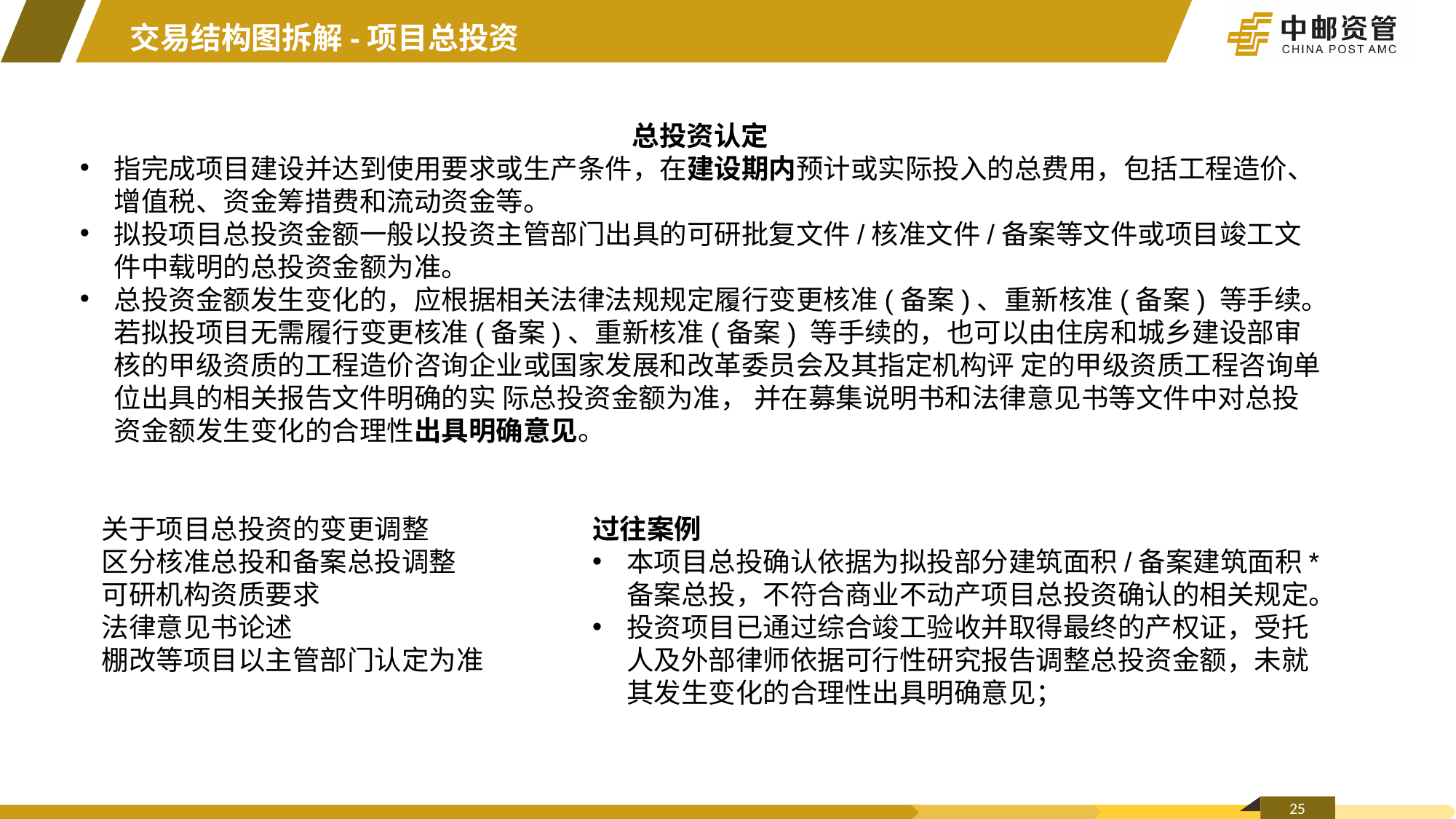

交易结构图拆解-项目总投资
总投资认定
指完成项目建设并达到使用要求或生产条件，在建设期内预计或实际投入的总费用，包括工程造价、增值税、资金筹措费和流动资金等。
拟投项目总投资金额一般以投资主管部门出具的可研批复文件/核准文件/备案等文件或项目竣工文件中载明的总投资金额为准。
总投资金额发生变化的，应根据相关法律法规规定履行变更核准(备案)、重新核准(备案) 等手续。若拟投项目无需履行变更核准(备案)、重新核准(备案) 等手续的，也可以由住房和城乡建设部审核的甲级资质的工程造价咨询企业或国家发展和改革委员会及其指定机构评 定的甲级资质工程咨询单位出具的相关报告文件明确的实 际总投资金额为准， 并在募集说明书和法律意见书等文件中对总投资金额发生变化的合理性出具明确意见。
关于项目总投资的变更调整
区分核准总投和备案总投调整
可研机构资质要求
法律意见书论述
棚改等项目以主管部门认定为准
过往案例
本项目总投确认依据为拟投部分建筑面积/备案建筑面积*备案总投，不符合商业不动产项目总投资确认的相关规定。
投资项目已通过综合竣工验收并取得最终的产权证，受托人及外部律师依据可行性研究报告调整总投资金额，未就其发生变化的合理性出具明确意见；